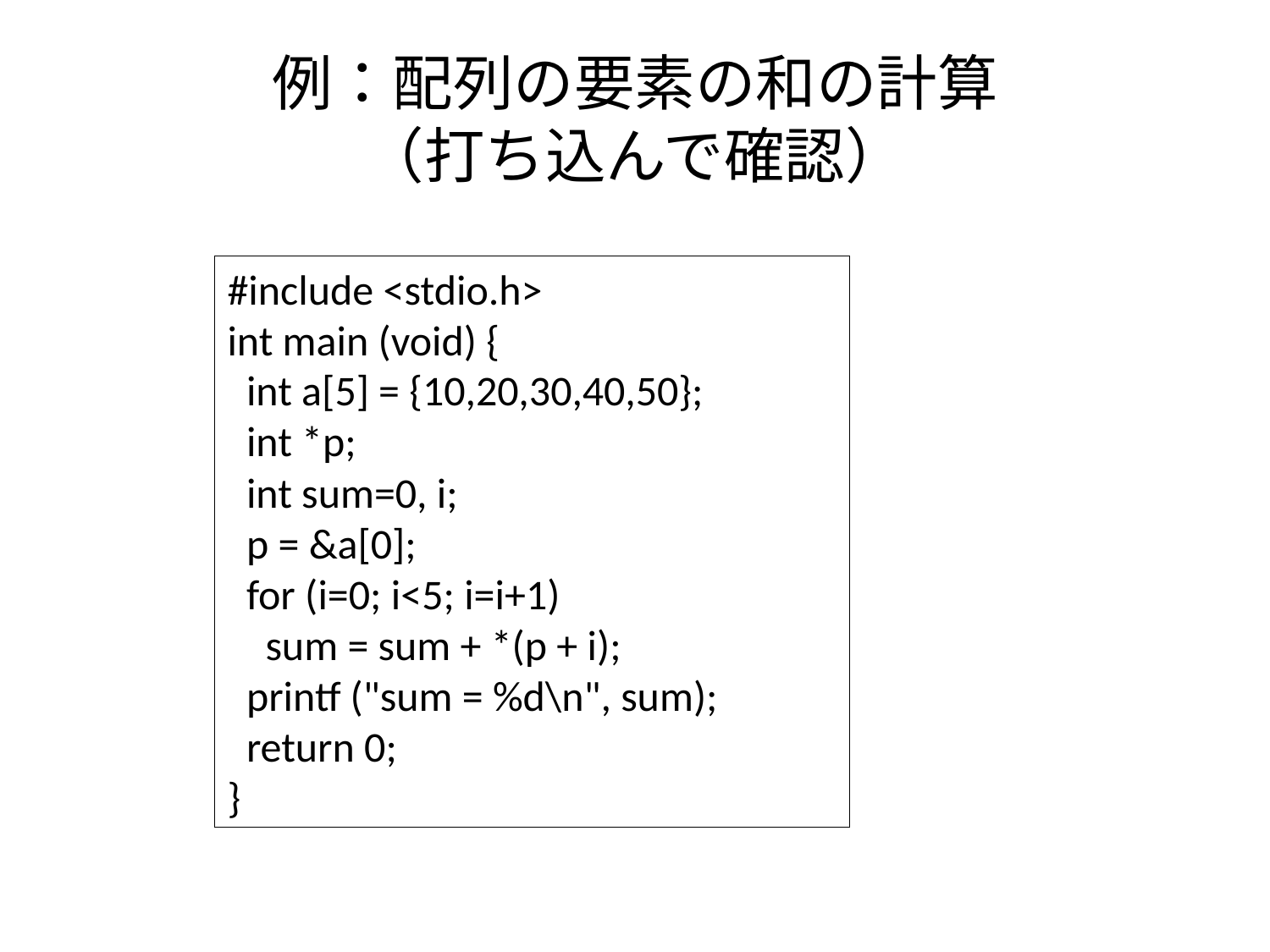

# 例：配列の要素の和の計算 （打ち込んで確認）
#include <stdio.h>
int main (void) {
  int a[5] = {10,20,30,40,50};
  int *p;
  int sum=0, i;
  p = &a[0];
  for (i=0; i<5; i=i+1)
    sum = sum + *(p + i);
  printf ("sum = %d\n", sum);
  return 0;
}